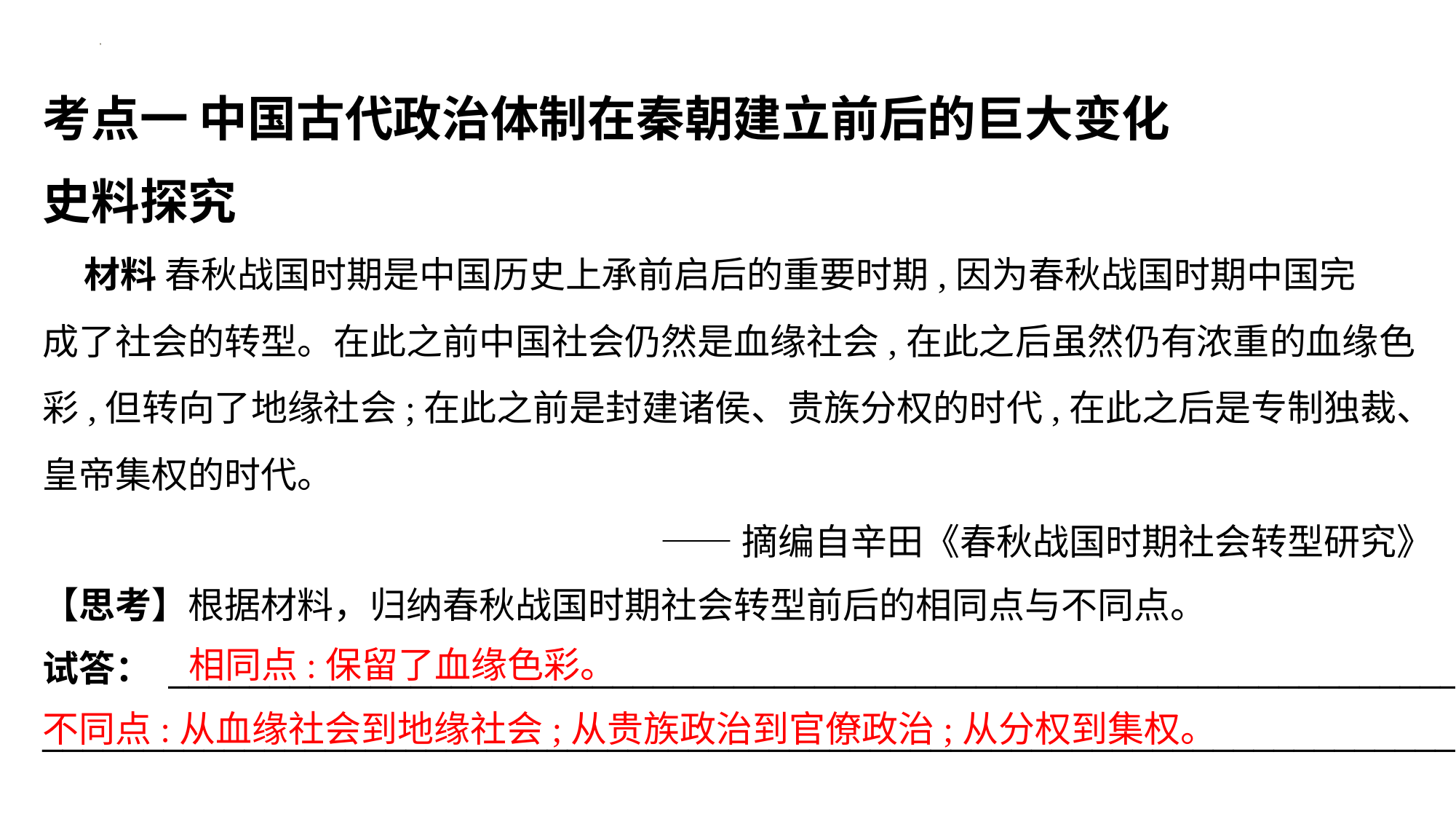

考点一 中国古代政治体制在秦朝建立前后的巨大变化
史料探究
    材料 春秋战国时期是中国历史上承前启后的重要时期,因为春秋战国时期中国完
成了社会的转型。在此之前中国社会仍然是血缘社会,在此之后虽然仍有浓重的血缘色
彩,但转向了地缘社会;在此之前是封建诸侯、贵族分权的时代,在此之后是专制独裁、
皇帝集权的时代。
——摘编自辛田《春秋战国时期社会转型研究》
【思考】根据材料，归纳春秋战国时期社会转型前后的相同点与不同点。
相同点:保留了血缘色彩。
不同点:从血缘社会到地缘社会;从贵族政治到官僚政治;从分权到集权。
试答： ____________________________________________________________________
______________________________________________________________________